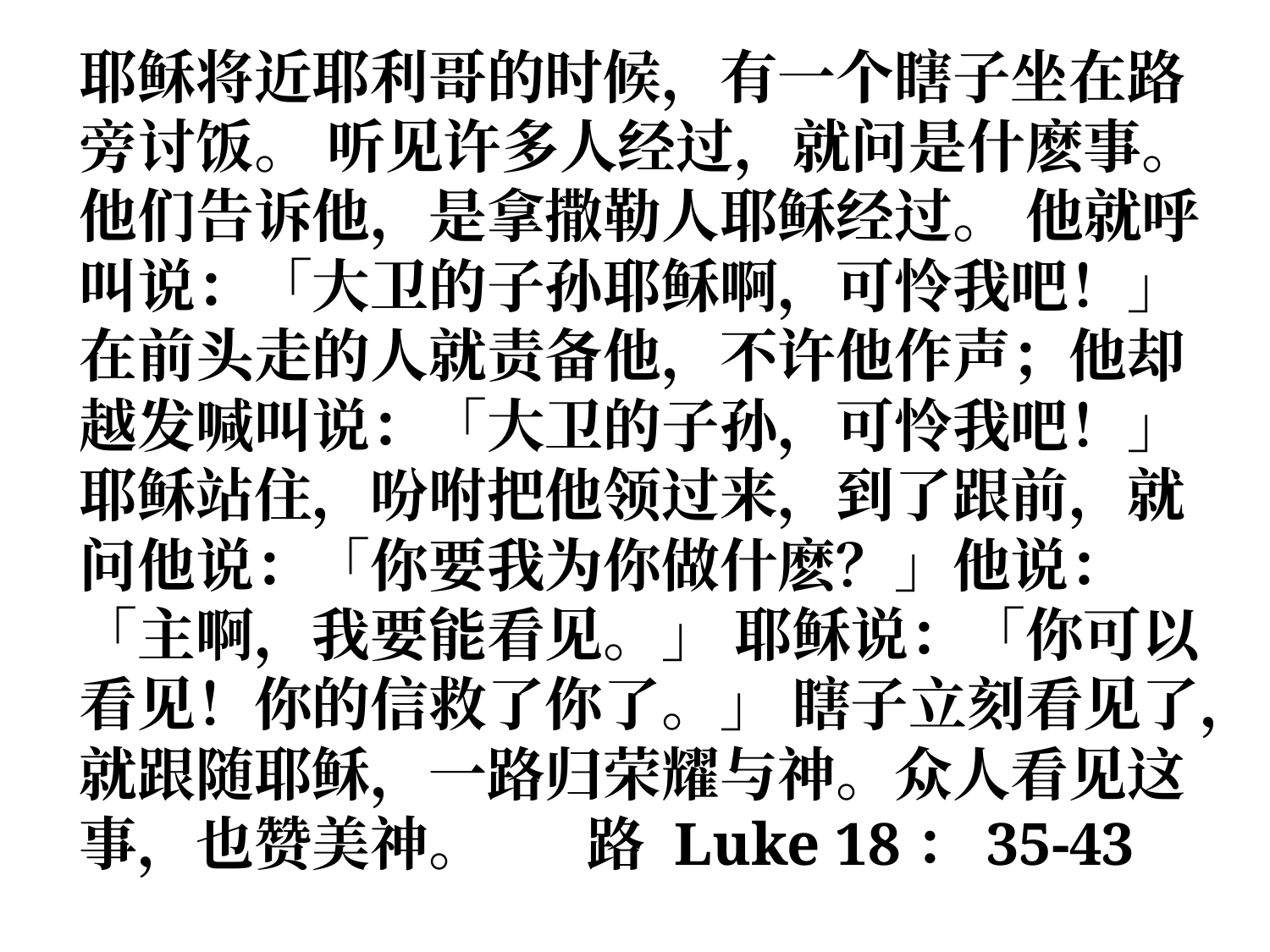

耶稣将近耶利哥的时候，有一个瞎子坐在路旁讨饭。 听见许多人经过，就问是什麽事。他们告诉他，是拿撒勒人耶稣经过。 他就呼叫说：「大卫的子孙耶稣啊，可怜我吧！」 在前头走的人就责备他，不许他作声；他却越发喊叫说：「大卫的子孙，可怜我吧！」 耶稣站住，吩咐把他领过来，到了跟前，就问他说：「你要我为你做什麽？」他说：「主啊，我要能看见。」 耶稣说：「你可以看见！你的信救了你了。」 瞎子立刻看见了，就跟随耶稣，一路归荣耀与神。众人看见这事，也赞美神。 	路 Luke 18：35-43